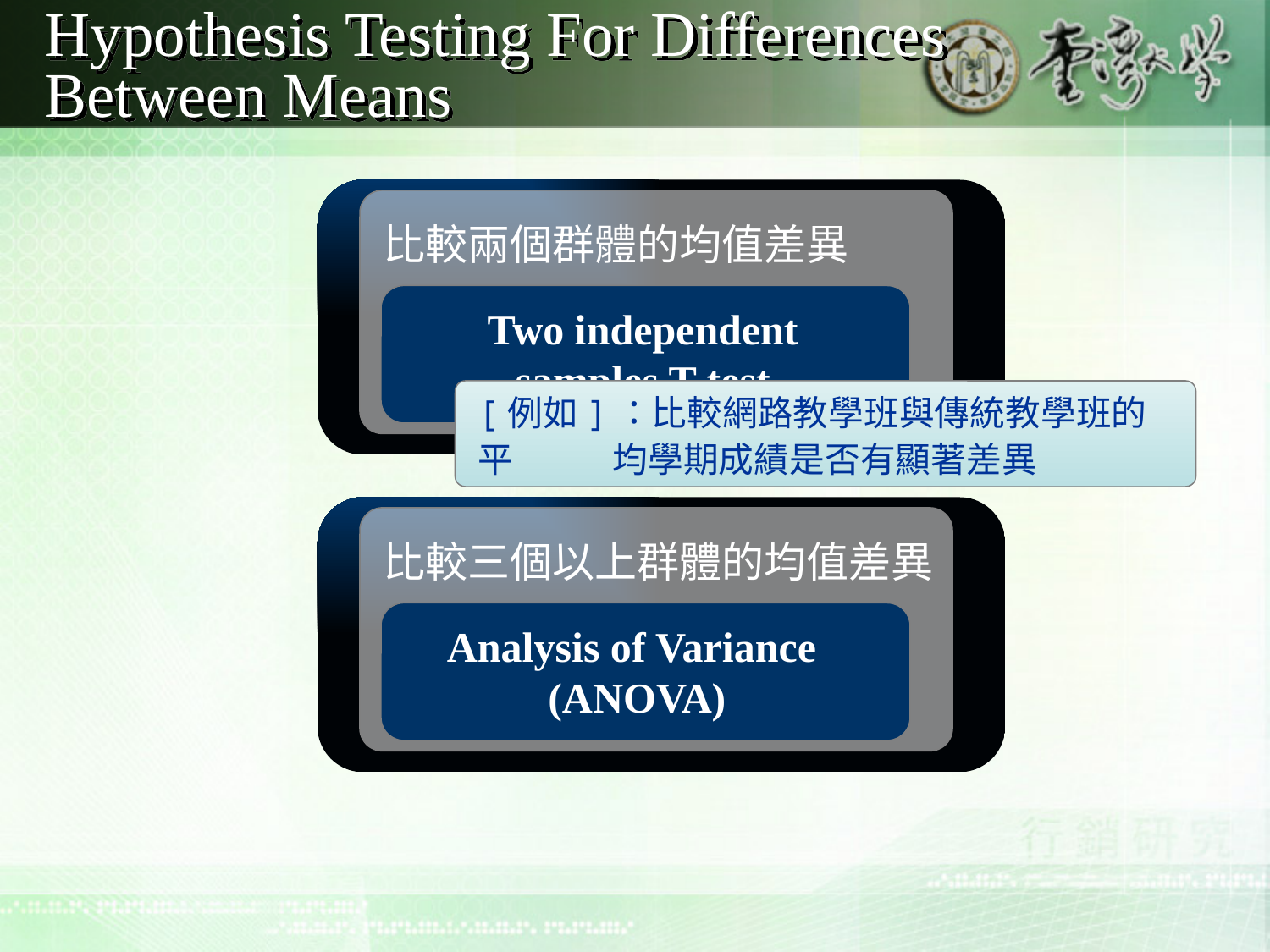

# Hypothesis Testing For Differences Between Means

比較兩個群體的均值差異

Two independent samples T test

[例如]：比較網路教學班與傳統教學班的平	 均學期成績是否有顯著差異

比較三個以上群體的均值差異

Analysis of Variance
(ANOVA)